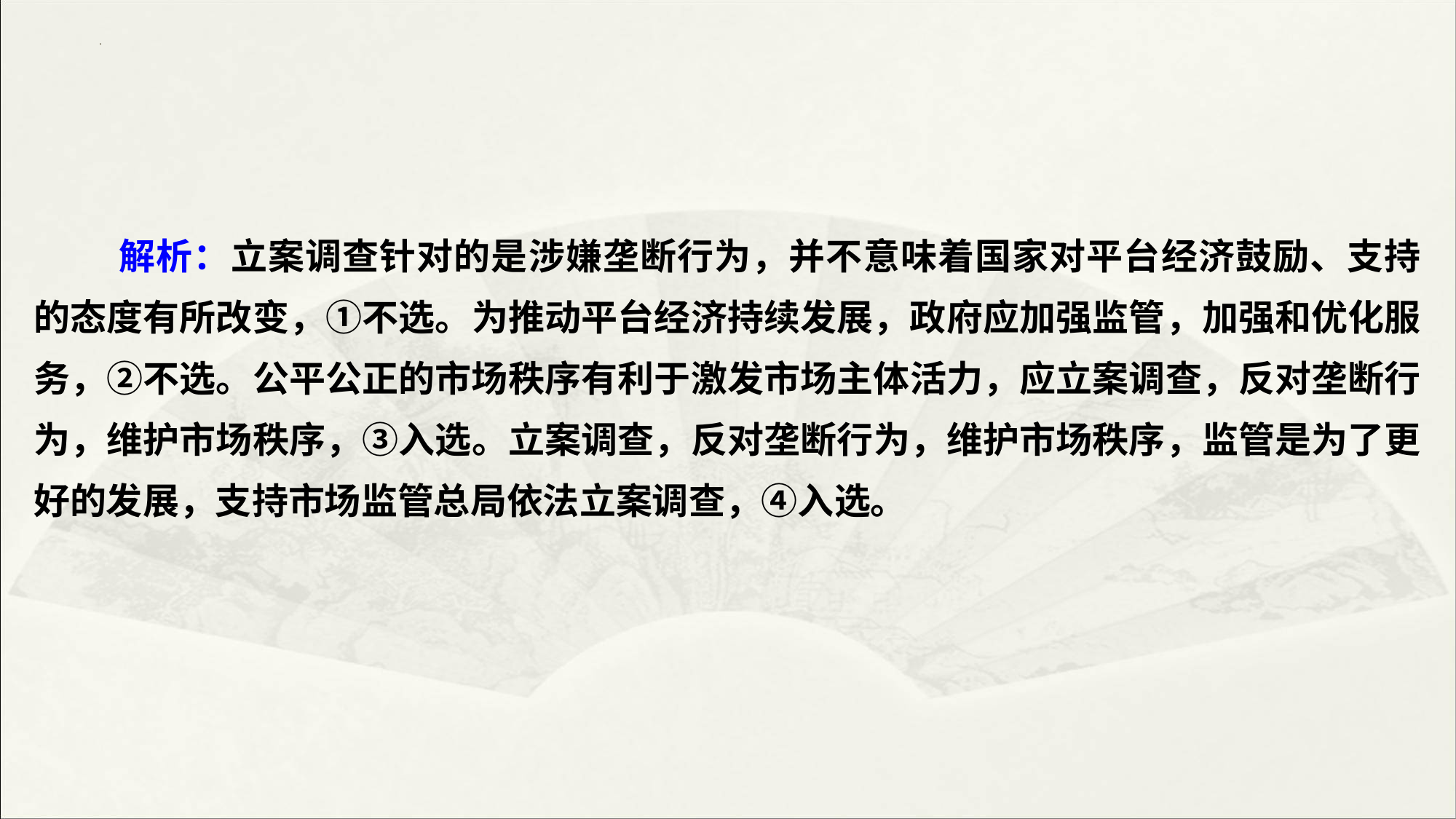

解析：立案调查针对的是涉嫌垄断行为，并不意味着国家对平台经济鼓励、支持的态度有所改变，①不选。为推动平台经济持续发展，政府应加强监管，加强和优化服务，②不选。公平公正的市场秩序有利于激发市场主体活力，应立案调查，反对垄断行为，维护市场秩序，③入选。立案调查，反对垄断行为，维护市场秩序，监管是为了更好的发展，支持市场监管总局依法立案调查，④入选。